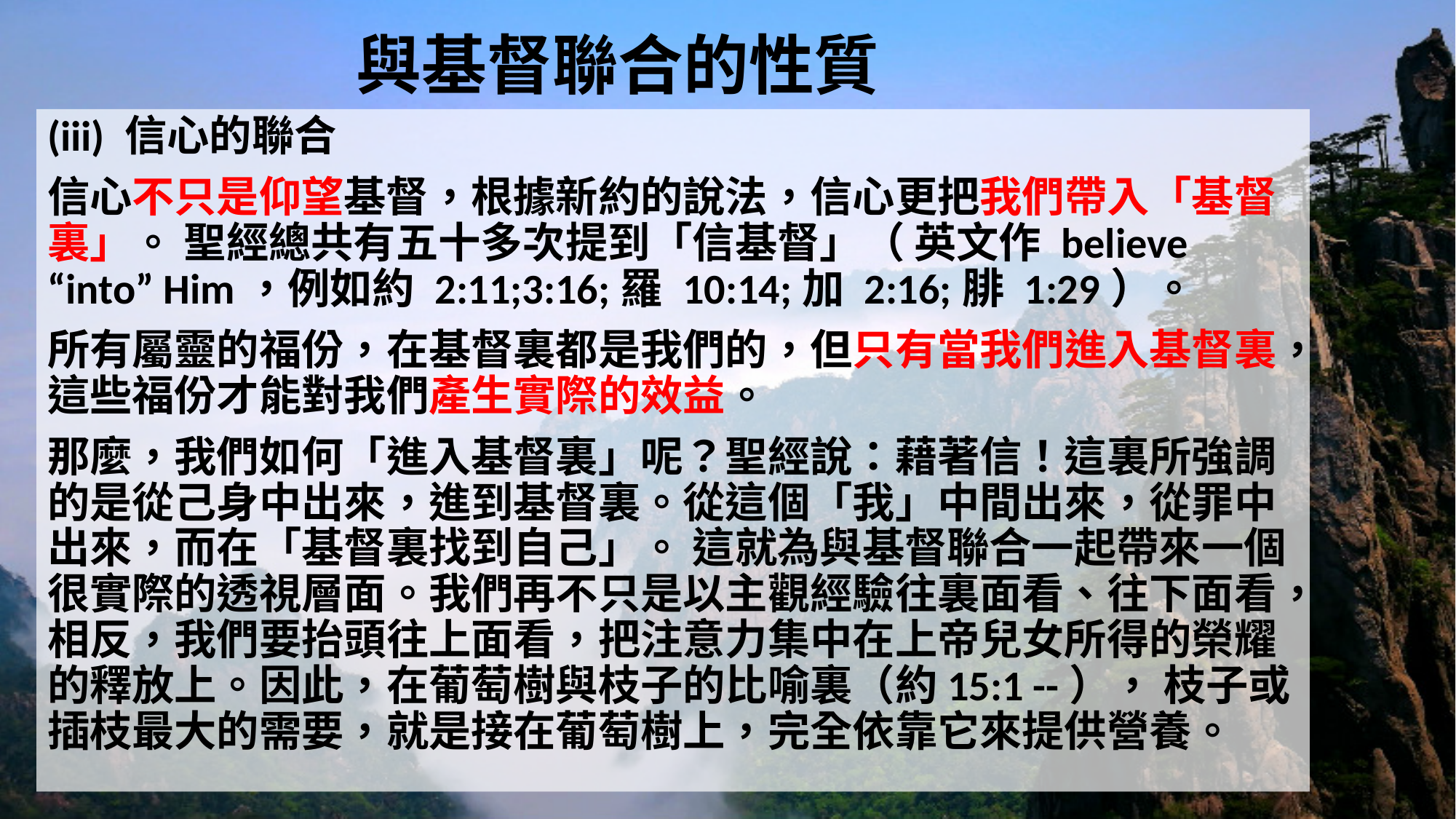

# 與基督聯合的性質
(iii) 信心的聯合
信心不只是仰望基督，根據新約的說法，信心更把我們帶入「基督裏」。 聖經總共有五十多次提到「信基督」（ 英文作 believe “into” Him，例如約 2:11;3:16;羅 10:14;加 2:16;腓 1:29）。
所有屬靈的福份，在基督裏都是我們的，但只有當我們進入基督裏，這些福份才能對我們產生實際的效益。
那麼，我們如何「進入基督裏」呢？聖經說：藉著信！這裏所強調的是從己身中出來，進到基督裏。從這個「我」中間出來，從罪中出來，而在「基督裏找到自己」。 這就為與基督聯合一起帶來一個很實際的透視層面。我們再不只是以主觀經驗往裏面看、往下面看，相反，我們要抬頭往上面看，把注意力集中在上帝兒女所得的榮耀的釋放上。因此，在葡萄樹與枝子的比喻裏（約15:1 --）， 枝子或插枝最大的需要，就是接在葡萄樹上，完全依靠它來提供營養。